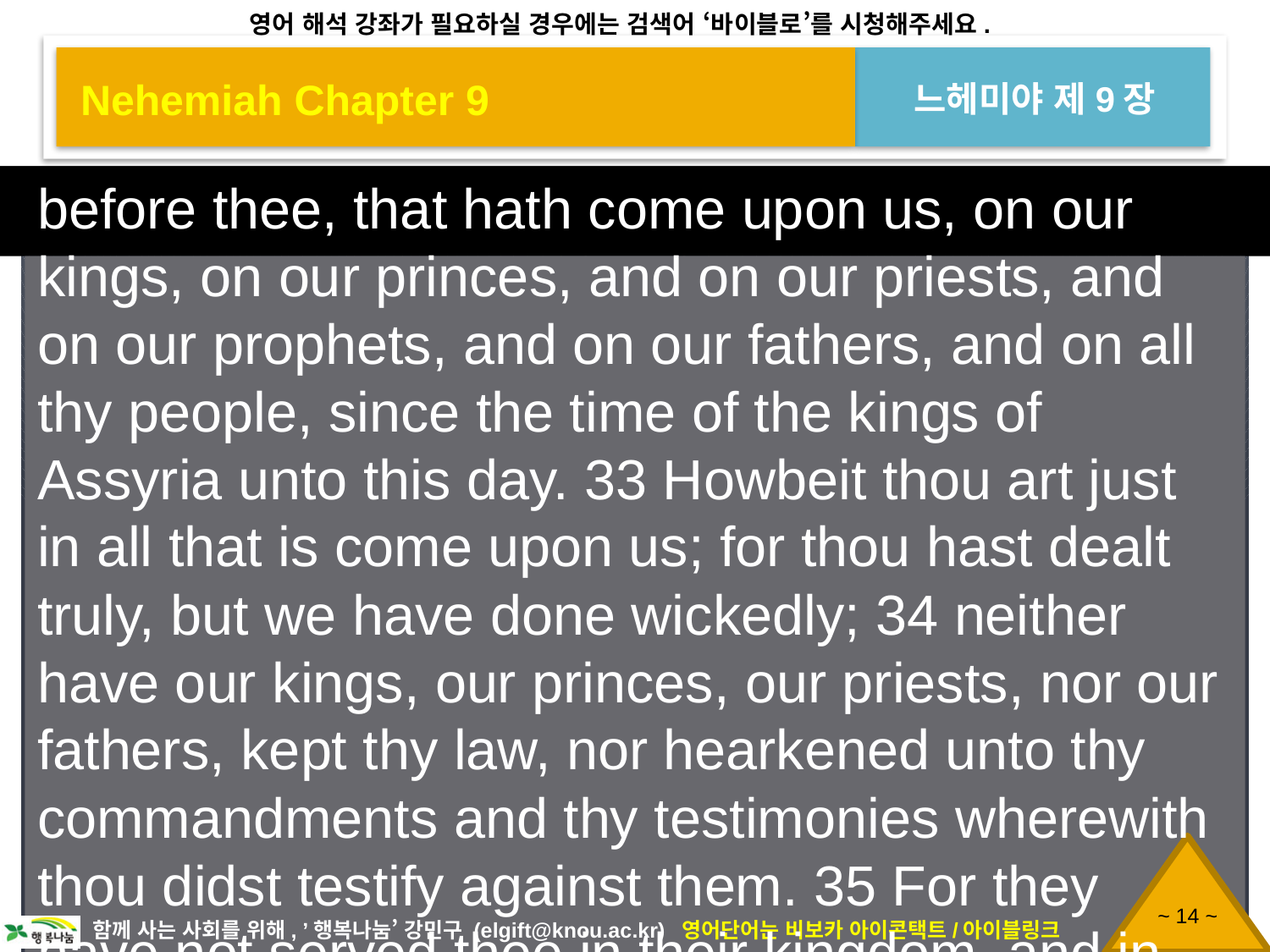

Nehemiah Chapter 9
느헤미야 제9장
before thee, that hath come upon us, on our kings, on our princes, and on our priests, and on our prophets, and on our fathers, and on all thy people, since the time of the kings of Assyria unto this day. 33 Howbeit thou art just in all that is come upon us; for thou hast dealt truly, but we have done wickedly; 34 neither have our kings, our princes, our priests, nor our fathers, kept thy law, nor hearkened unto thy commandments and thy testimonies wherewith thou didst testify against them. 35 For they have not served thee in their kingdom, and in thy great